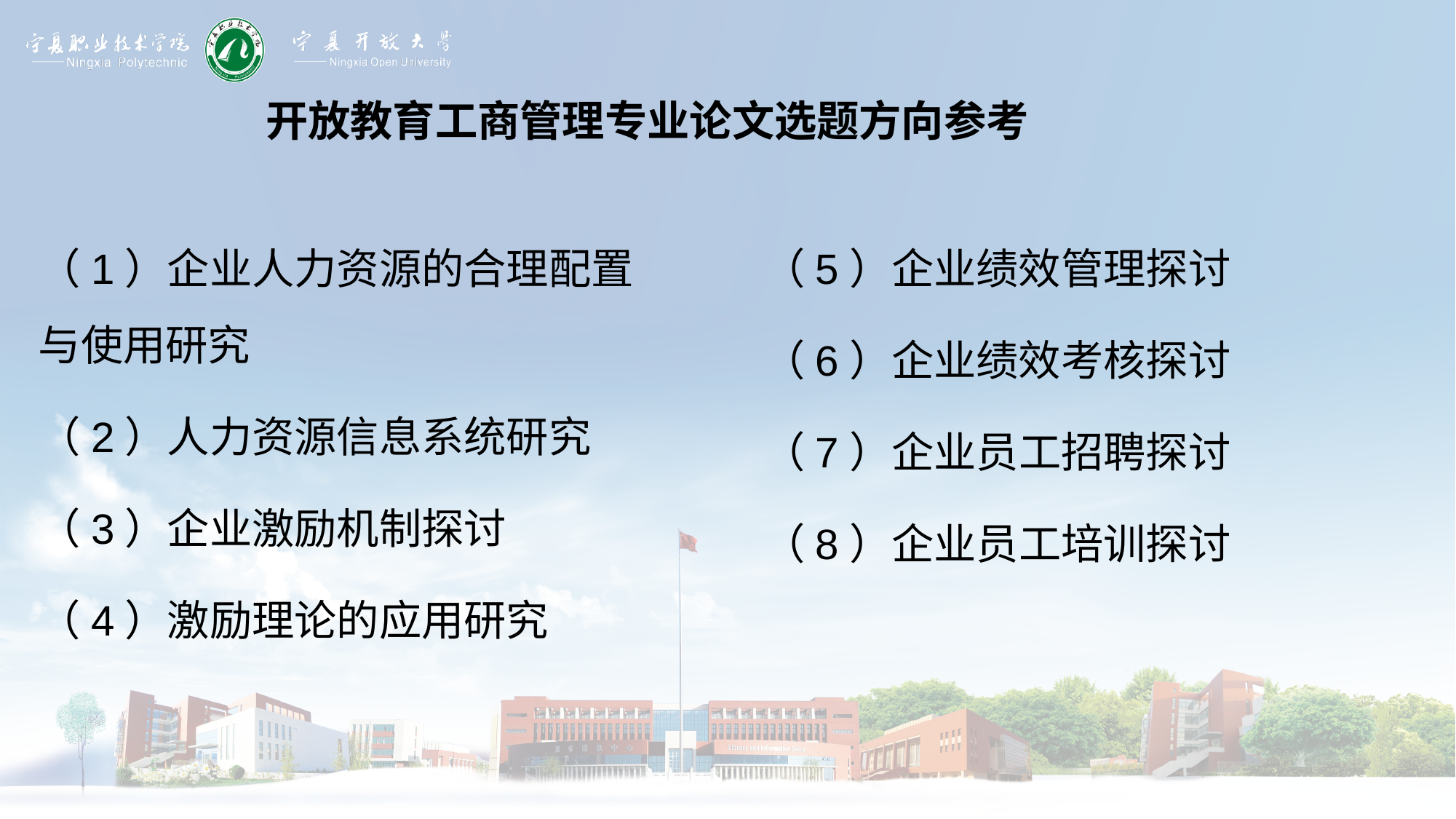

# 开放教育工商管理专业论文选题方向参考
（1）企业人力资源的合理配置与使用研究
（2）人力资源信息系统研究
（3）企业激励机制探讨
（4）激励理论的应用研究
（5）企业绩效管理探讨
（6）企业绩效考核探讨
（7）企业员工招聘探讨
（8）企业员工培训探讨